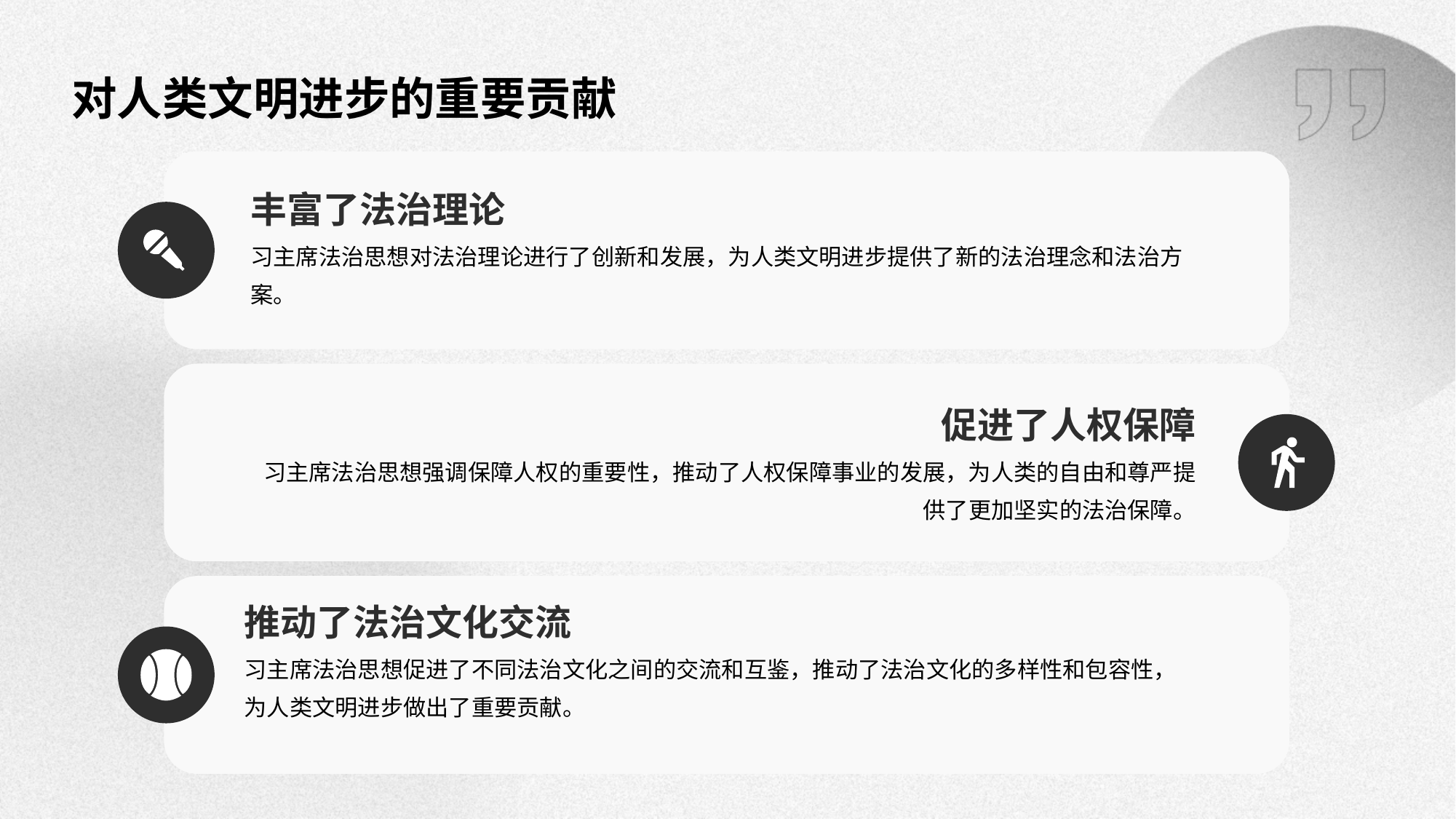

对人类文明进步的重要贡献

丰富了法治理论

习主席法治思想对法治理论进行了创新和发展，为人类文明进步提供了新的法治理念和法治方案。

促进了人权保障

习主席法治思想强调保障人权的重要性，推动了人权保障事业的发展，为人类的自由和尊严提供了更加坚实的法治保障。

推动了法治文化交流

习主席法治思想促进了不同法治文化之间的交流和互鉴，推动了法治文化的多样性和包容性，为人类文明进步做出了重要贡献。